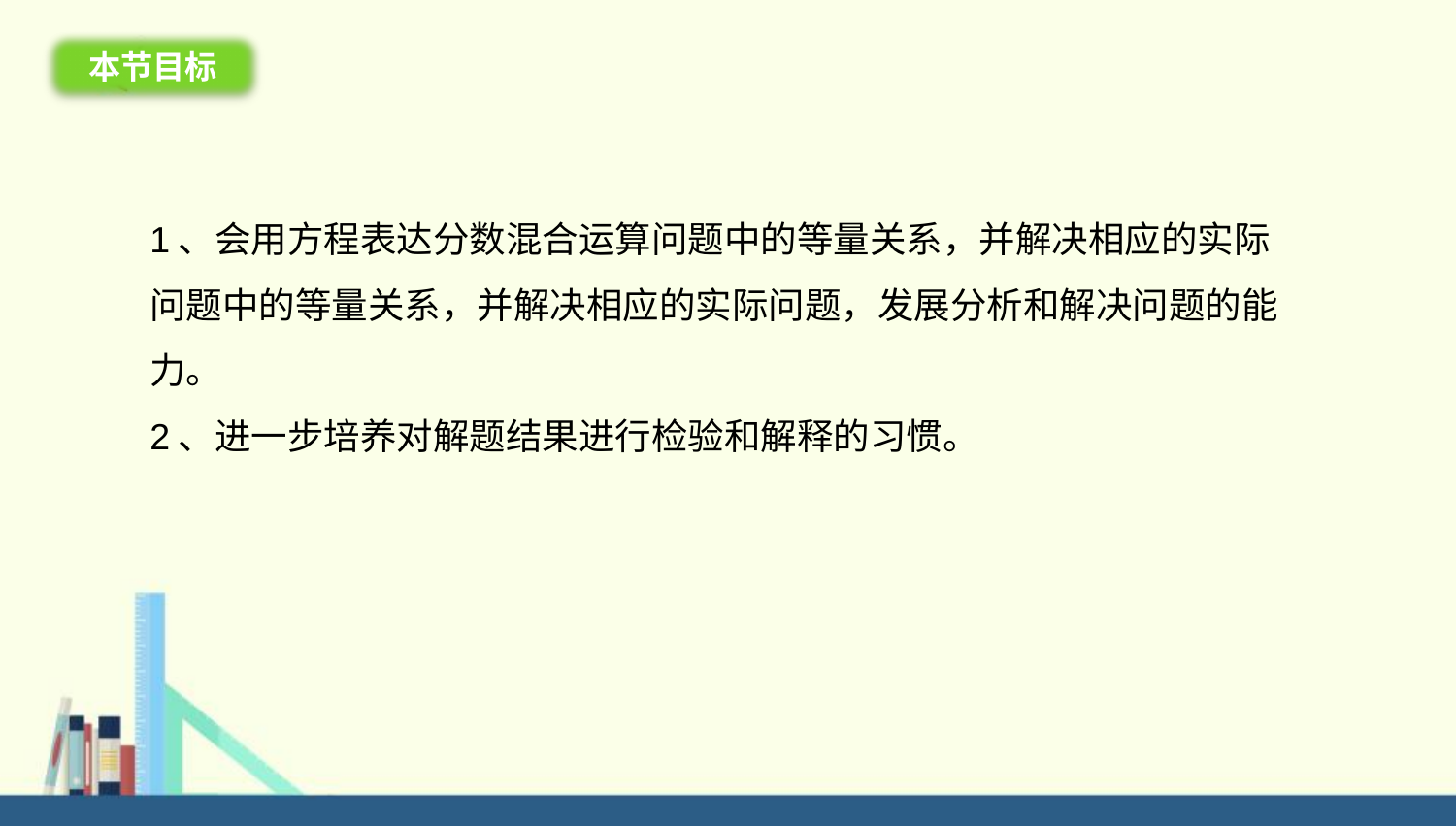

本节目标
1、会用方程表达分数混合运算问题中的等量关系，并解决相应的实际问题中的等量关系，并解决相应的实际问题，发展分析和解决问题的能力。
2、进一步培养对解题结果进行检验和解释的习惯。